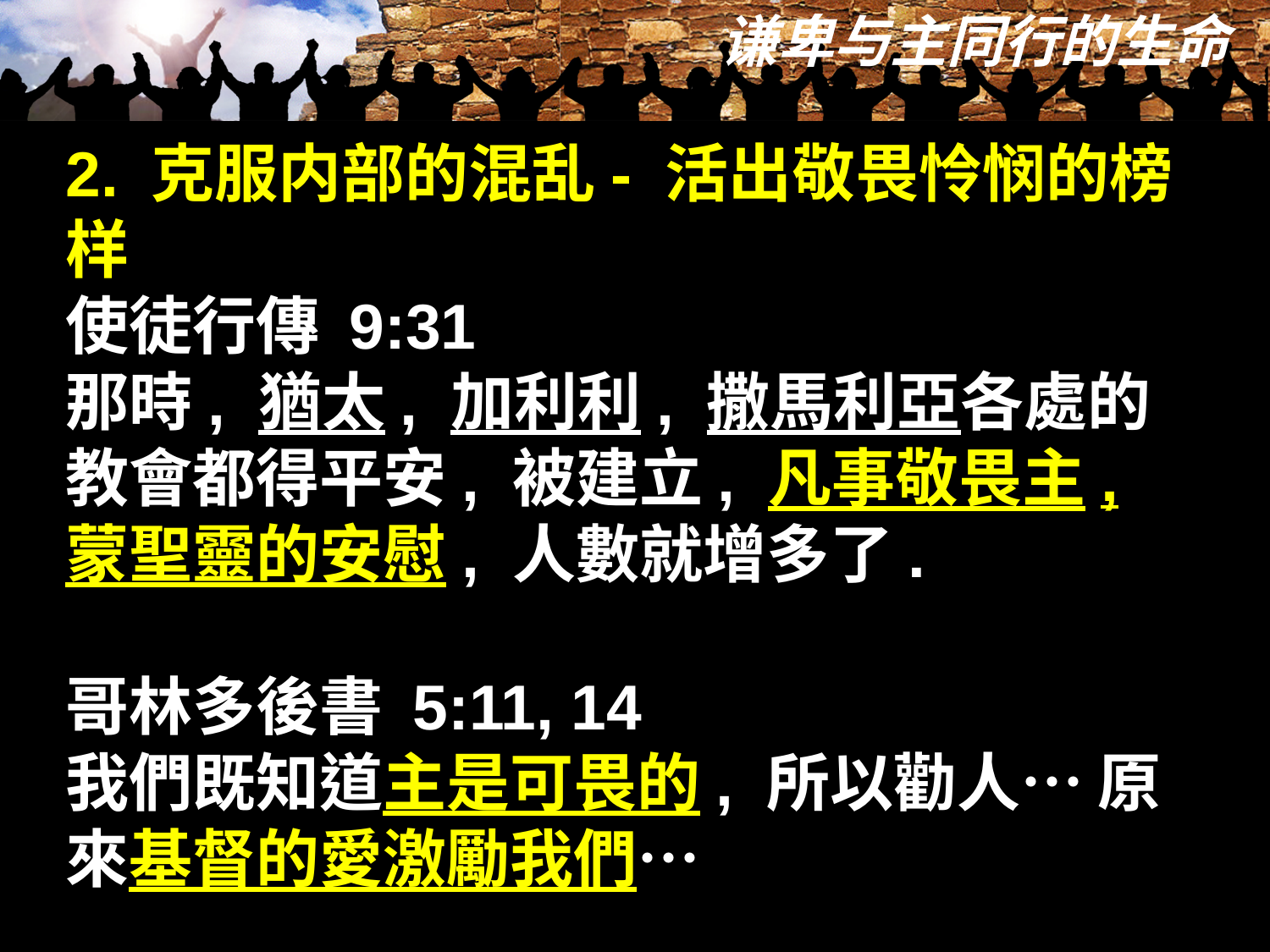

2. 克服内部的混乱- 活出敬畏怜悯的榜样
使徒行傳 9:31
那時, 猶太, 加利利, 撒馬利亞各處的教會都得平安, 被建立, 凡事敬畏主, 蒙聖靈的安慰, 人數就增多了.

哥林多後書 5:11, 14
我們既知道主是可畏的, 所以勸人… 原來基督的愛激勵我們…